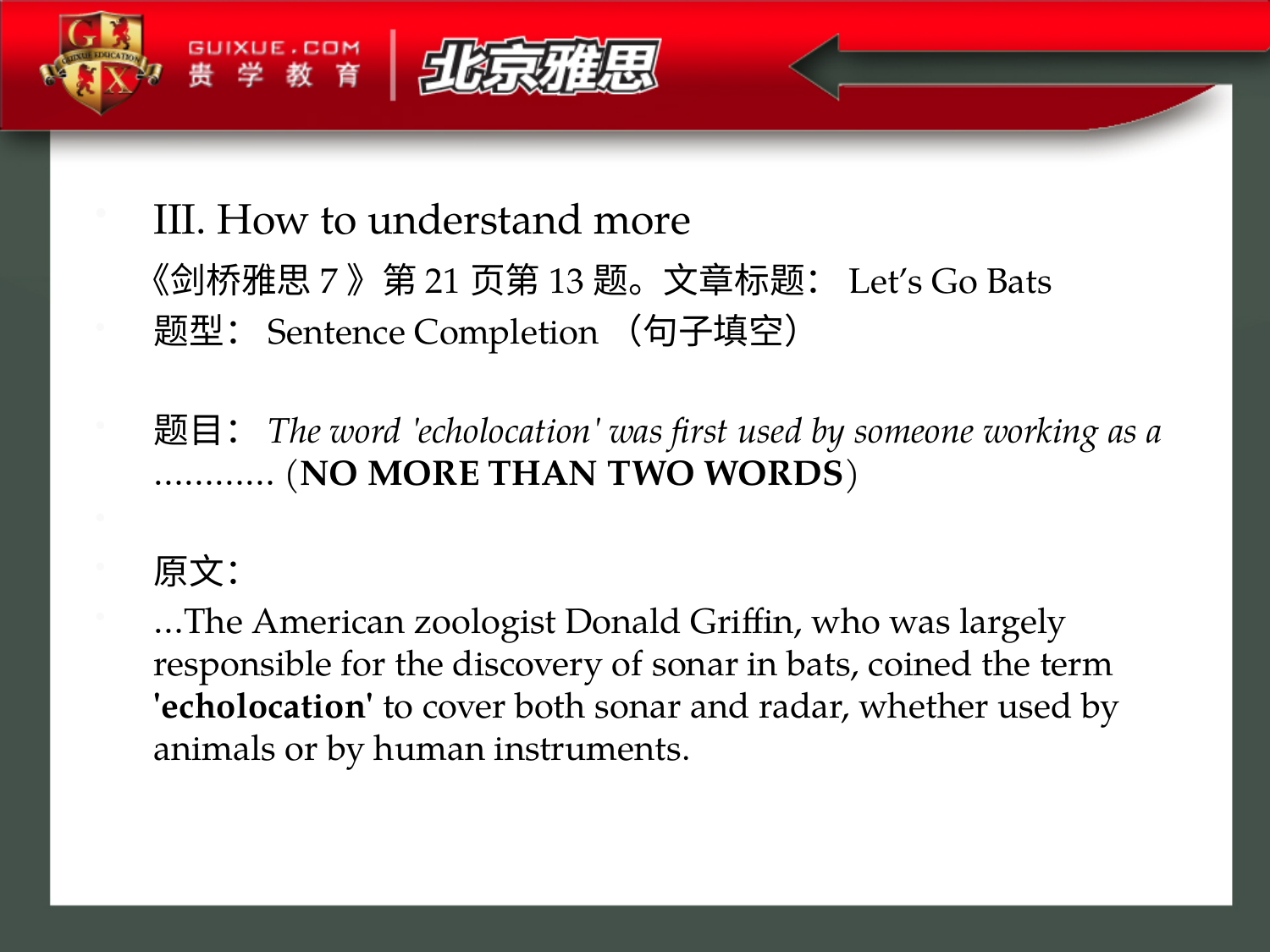

III. How to understand more
   《剑桥雅思7》第21页第13题。文章标题：Let’s Go Bats
题型：Sentence Completion（句子填空）

题目：The word 'echolocation' was first used by someone working as a ………… (NO MORE THAN TWO WORDS)

原文：
…The American zoologist Donald Griffin, who was largely responsible for the discovery of sonar in bats, coined the term 'echolocation' to cover both sonar and radar, whether used by animals or by human instruments.